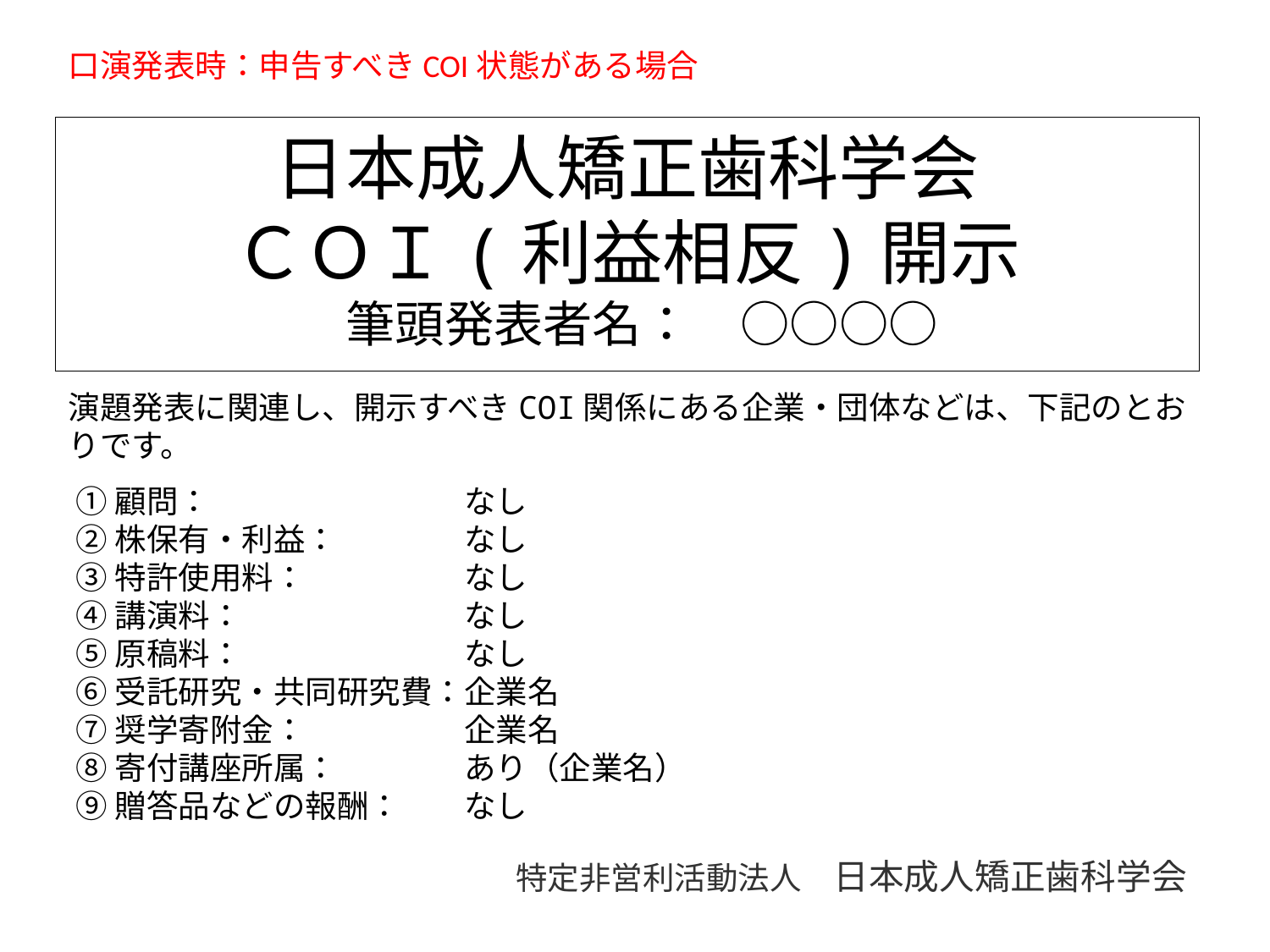

口演発表時：申告すべきCOI状態がある場合
日本成人矯正歯科学会
ＣＯＩ(利益相反)開示
　筆頭発表者名：　○○○○
演題発表に関連し、開示すべきCOI関係にある企業・団体などは、下記のとおりです。
①顧問：　　　　　　　　なし
②株保有・利益：　　　　なし
③特許使用料：　　　　　なし
④講演料：　　　　　　　なし
⑤原稿料：　　　　　　　なし
⑥受託研究・共同研究費：企業名
⑦奨学寄附金：　　　　　企業名
⑧寄付講座所属：　　　　あり（企業名）
⑨贈答品などの報酬：　　なし
# 特定非営利活動法人　日本成人矯正歯科学会